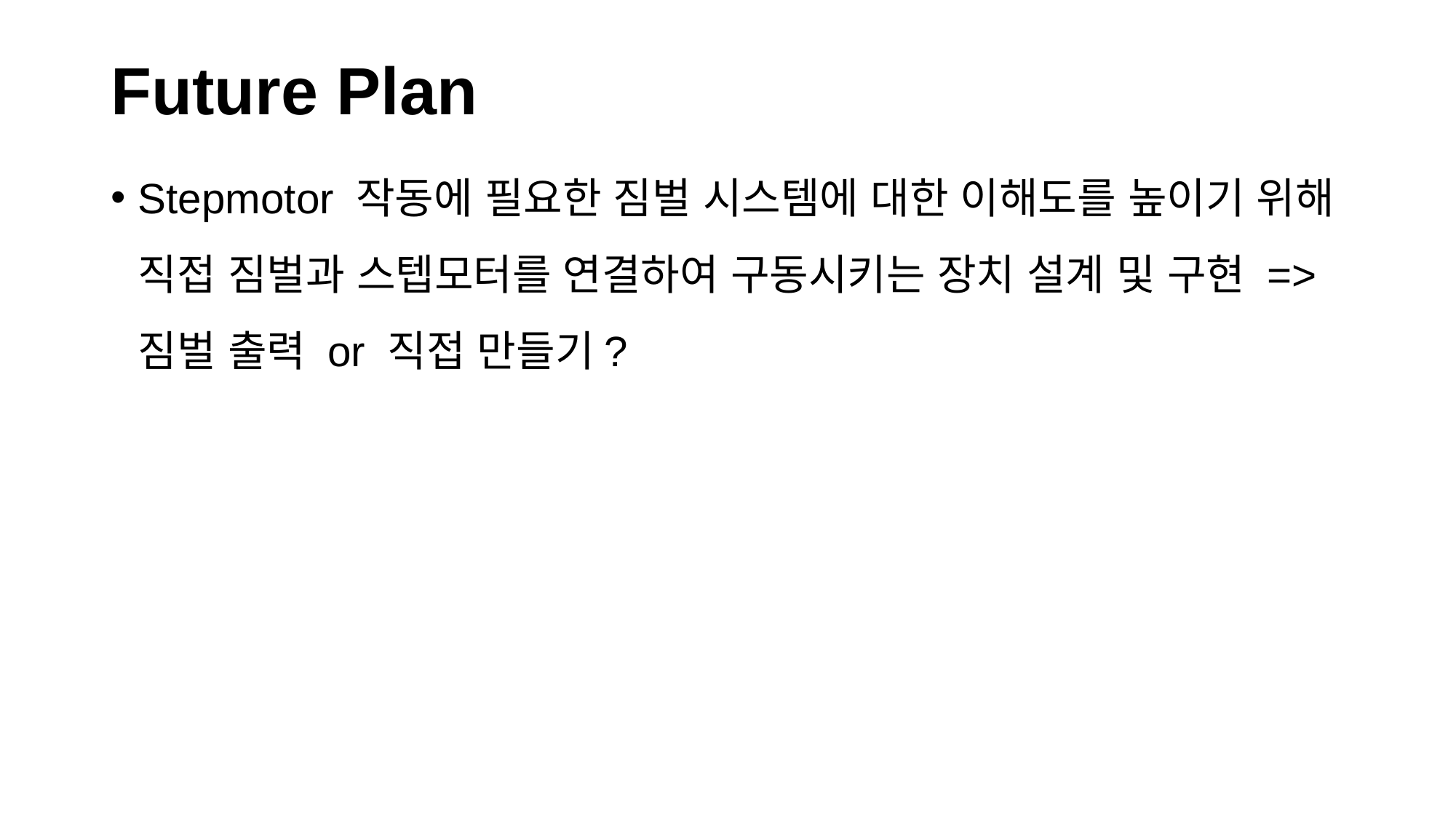

# Future Plan
Stepmotor 작동에 필요한 짐벌 시스템에 대한 이해도를 높이기 위해 직접 짐벌과 스텝모터를 연결하여 구동시키는 장치 설계 및 구현 => 짐벌 출력 or 직접 만들기?